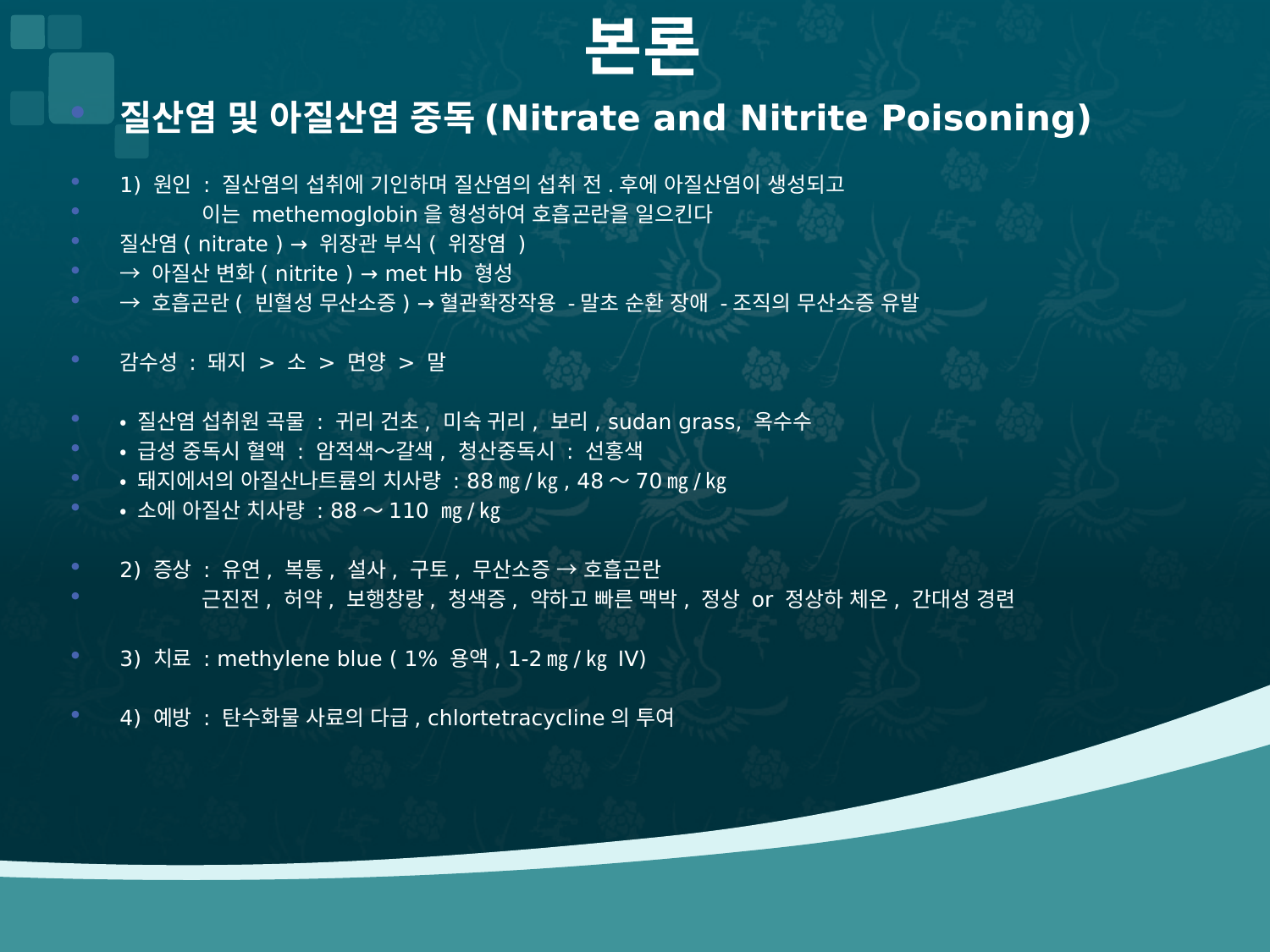

# 본론
질산염 및 아질산염 중독(Nitrate and Nitrite Poisoning)

1) 원인 : 질산염의 섭취에 기인하며 질산염의 섭취 전.후에 아질산염이 생성되고
             이는 methemoglobin을 형성하여 호흡곤란을 일으킨다
질산염( nitrate ) → 위장관 부식( 위장염 )
→ 아질산 변화( nitrite ) → met Hb 형성
→ 호흡곤란( 빈혈성 무산소증) →혈관확장작용 -말초 순환 장애 -조직의 무산소증 유발

감수성 : 돼지 > 소 > 면양 > 말

‧ 질산염 섭취원 곡물 : 귀리 건초, 미숙 귀리, 보리, sudan grass, 옥수수
‧ 급성 중독시 혈액 : 암적색～갈색, 청산중독시 : 선홍색
‧ 돼지에서의 아질산나트륨의 치사량 : 88㎎/㎏, 48～70㎎/㎏
‧ 소에 아질산 치사량 : 88～110 ㎎/㎏

2) 증상 : 유연, 복통, 설사, 구토, 무산소증 → 호흡곤란
             근진전, 허약, 보행창랑, 청색증, 약하고 빠른 맥박, 정상 or 정상하 체온, 간대성 경련

3) 치료 : methylene blue ( 1% 용액, 1-2㎎/㎏ IV)

4) 예방 : 탄수화물 사료의 다급, chlortetracycline의 투여